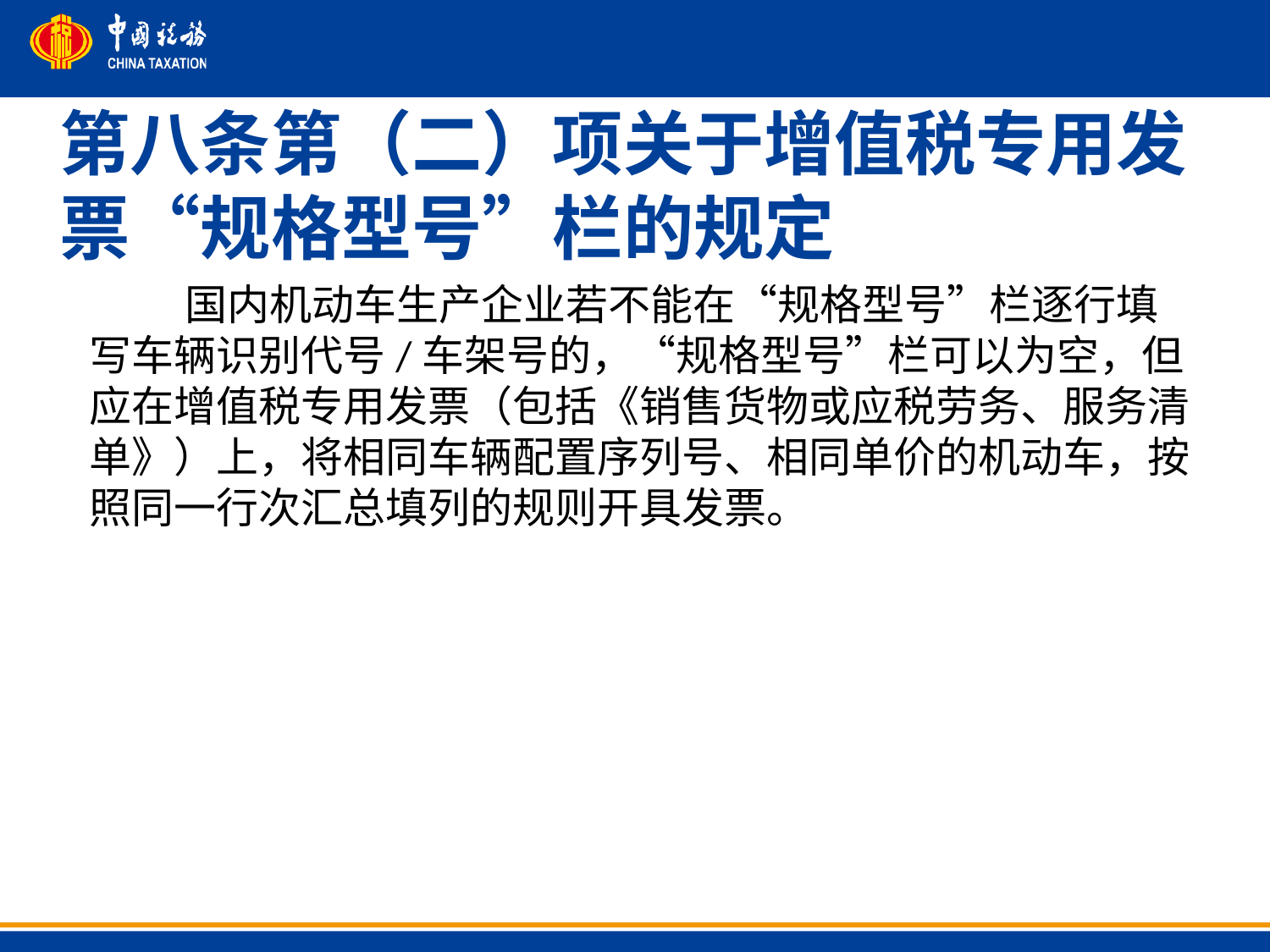

# 第八条第（二）项关于增值税专用发票“规格型号”栏的规定
         国内机动车生产企业若不能在“规格型号”栏逐行填写车辆识别代号/车架号的，“规格型号”栏可以为空，但应在增值税专用发票（包括《销售货物或应税劳务、服务清单》）上，将相同车辆配置序列号、相同单价的机动车，按照同一行次汇总填列的规则开具发票。